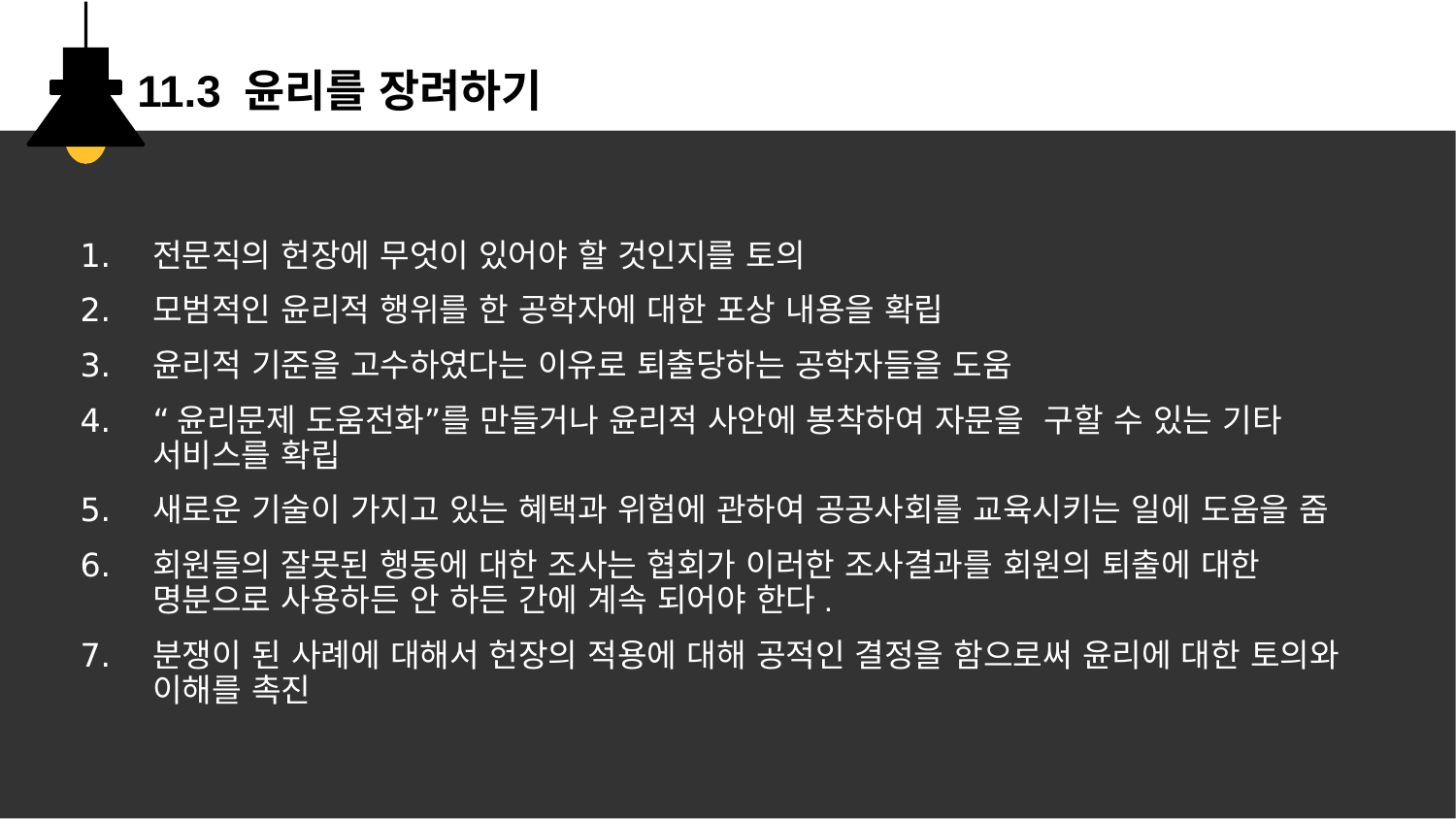

11.3 윤리를 장려하기
# 전문직의 헌장에 무엇이 있어야 할 것인지를 토의
모범적인 윤리적 행위를 한 공학자에 대한 포상 내용을 확립
윤리적 기준을 고수하였다는 이유로 퇴출당하는 공학자들을 도움
“윤리문제 도움전화”를 만들거나 윤리적 사안에 봉착하여 자문을  구할 수 있는 기타 서비스를 확립
새로운 기술이 가지고 있는 혜택과 위험에 관하여 공공사회를 교육시키는 일에 도움을 줌
회원들의 잘못된 행동에 대한 조사는 협회가 이러한 조사결과를 회원의 퇴출에 대한 명분으로 사용하든 안 하든 간에 계속 되어야 한다.
분쟁이 된 사례에 대해서 헌장의 적용에 대해 공적인 결정을 함으로써 윤리에 대한 토의와 이해를 촉진